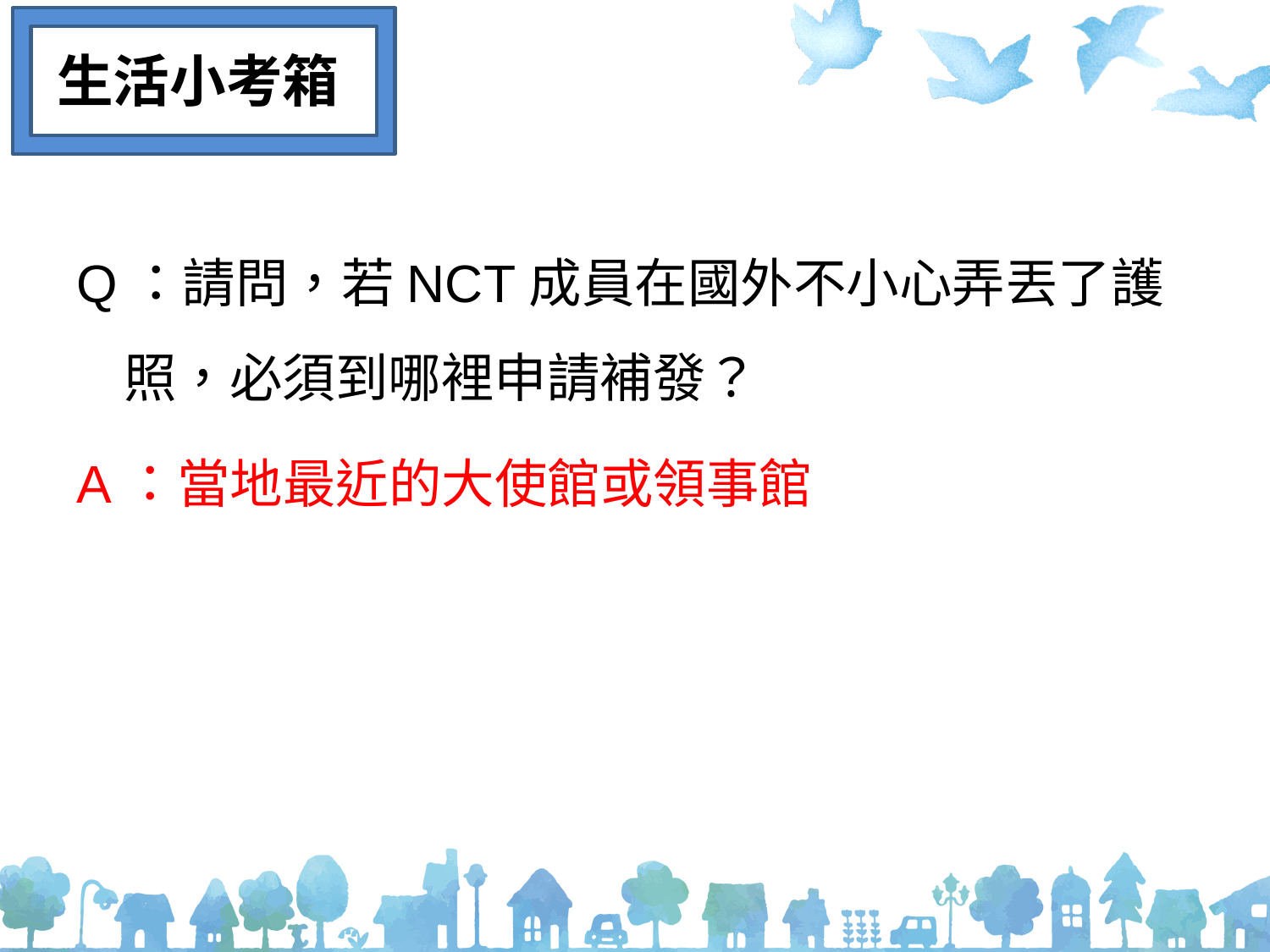

生活小考箱
Q：請問，若NCT成員在國外不小心弄丟了護照，必須到哪裡申請補發？
A：當地最近的大使館或領事館